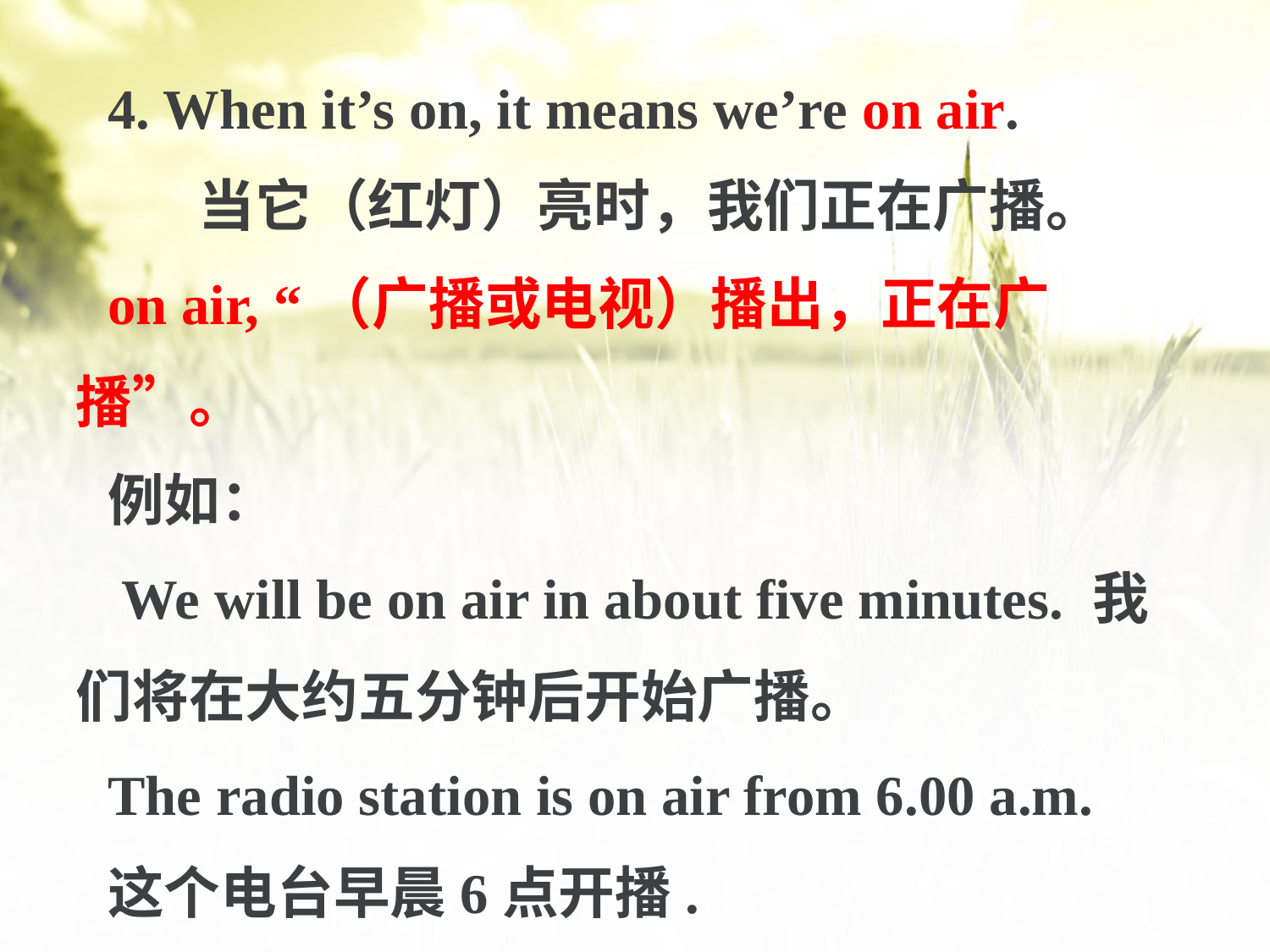

4. When it’s on, it means we’re on air.
      当它（红灯）亮时，我们正在广播。
on air, “（广播或电视）播出，正在广播”。
例如：
 We will be on air in about five minutes. 我们将在大约五分钟后开始广播。
The radio station is on air from 6.00 a.m.
这个电台早晨6点开播.